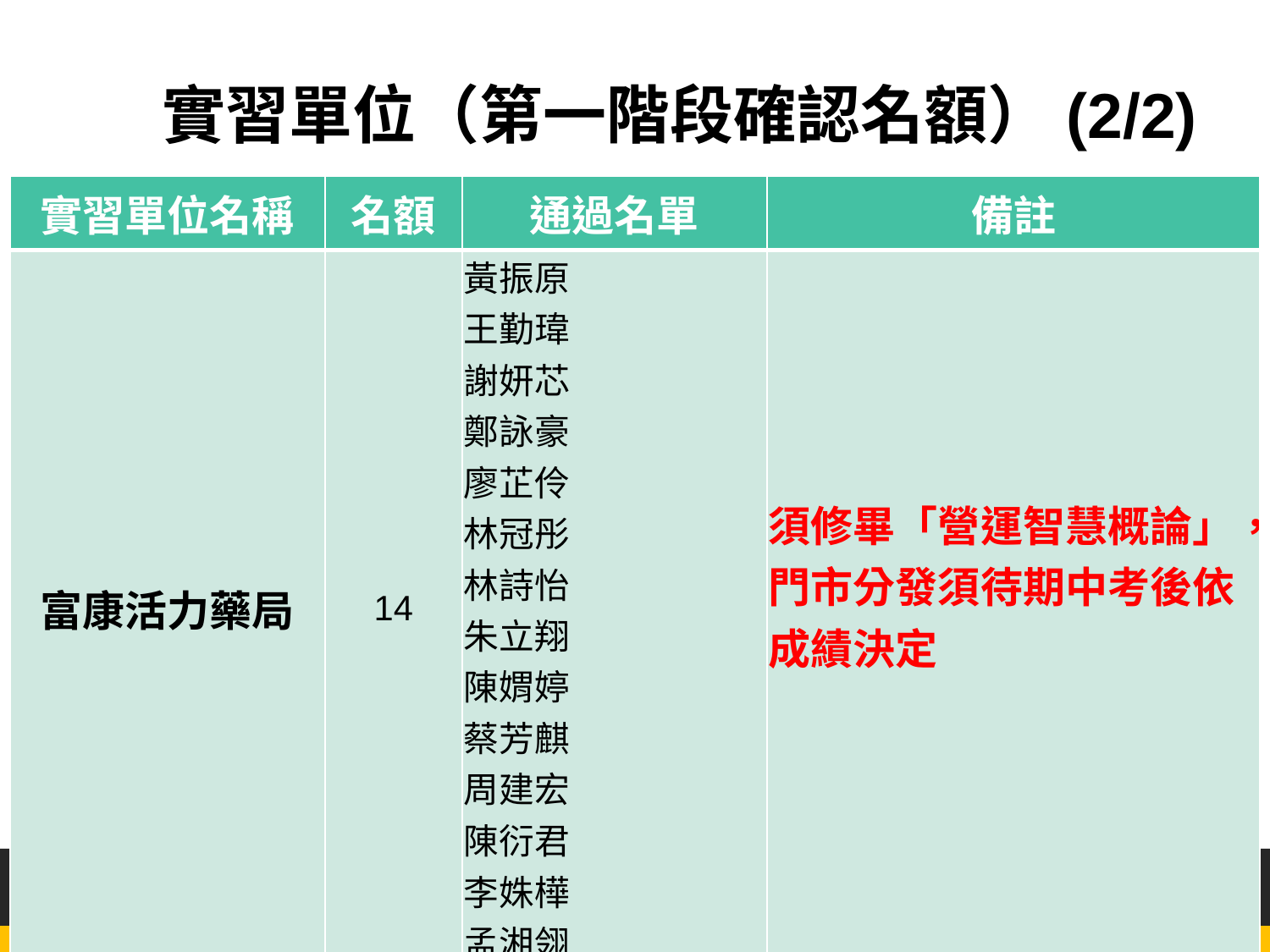

# 實習單位（第一階段確認名額）(2/2)
| 實習單位名稱 | 名額 | 通過名單 | 備註 |
| --- | --- | --- | --- |
| 富康活力藥局 | 14 | 黃振原 王勤瑋 謝妍芯 鄭詠豪 廖芷伶 林冠彤 林詩怡 朱立翔 陳媦婷 蔡芳麒 周建宏 陳衍君 李姝樺 孟湘翎 | 須修畢「營運智慧概論」， 門市分發須待期中考後依成績決定 |